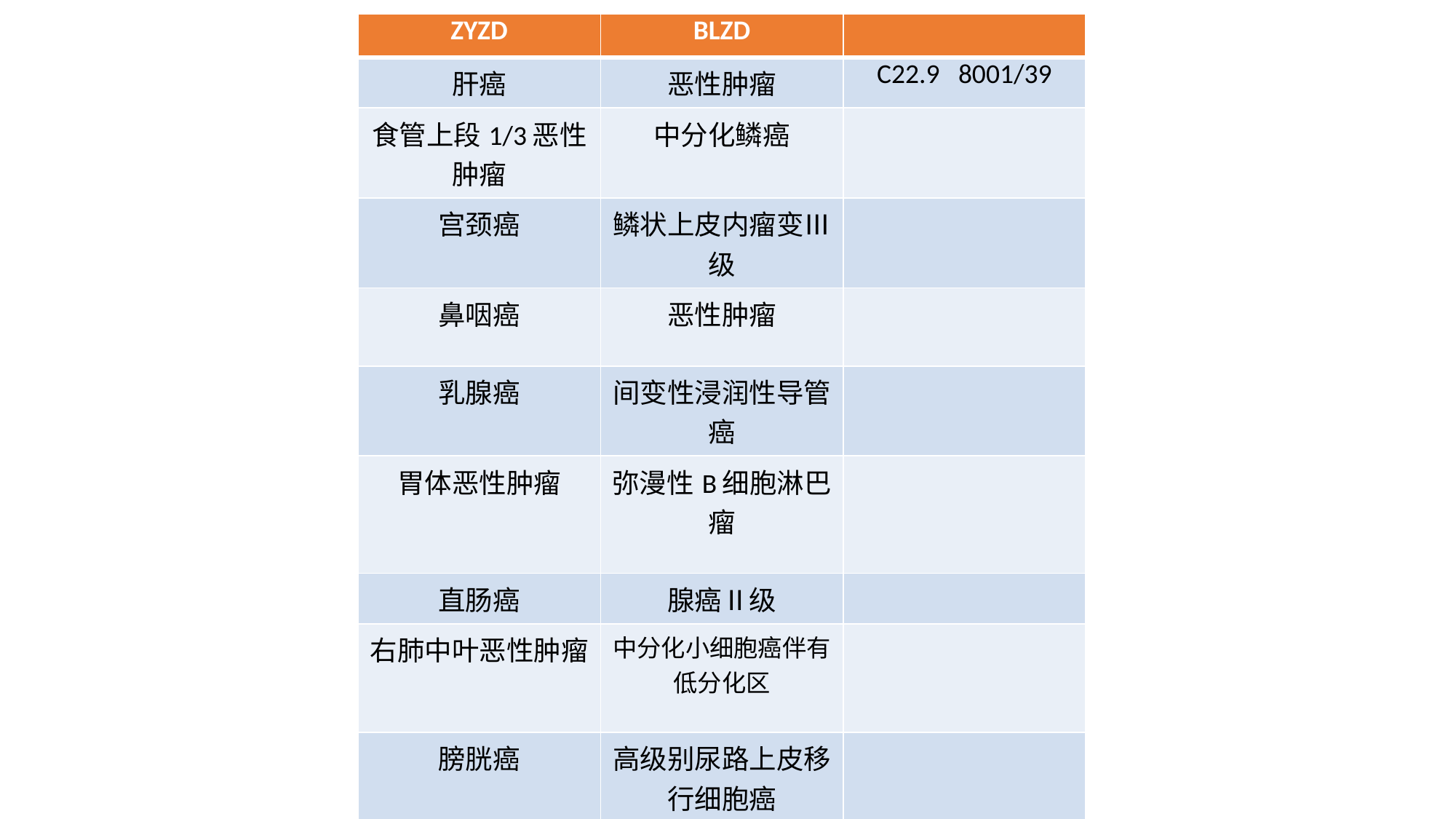

| ZYZD | BLZD |  |
| --- | --- | --- |
| 肝癌 | 恶性肿瘤 | C22.9 8001/39 |
| 食管上段1/3恶性肿瘤 | 中分化鳞癌 |  |
| 宫颈癌 | 鳞状上皮内瘤变Ⅲ级 |  |
| 鼻咽癌 | 恶性肿瘤 |  |
| 乳腺癌 | 间变性浸润性导管癌 |  |
| 胃体恶性肿瘤 | 弥漫性B细胞淋巴瘤 |  |
| 直肠癌 | 腺癌Ⅱ级 |  |
| 右肺中叶恶性肿瘤 | 中分化小细胞癌伴有低分化区 |  |
| 膀胱癌 | 高级别尿路上皮移行细胞癌 |  |
| 白血病 | 单核细胞白血病NOS |  |
| 子宫内膜癌 | 子宫内膜样腺癌 |  |
| 淋巴瘤 | 恶性淋巴瘤 |  |